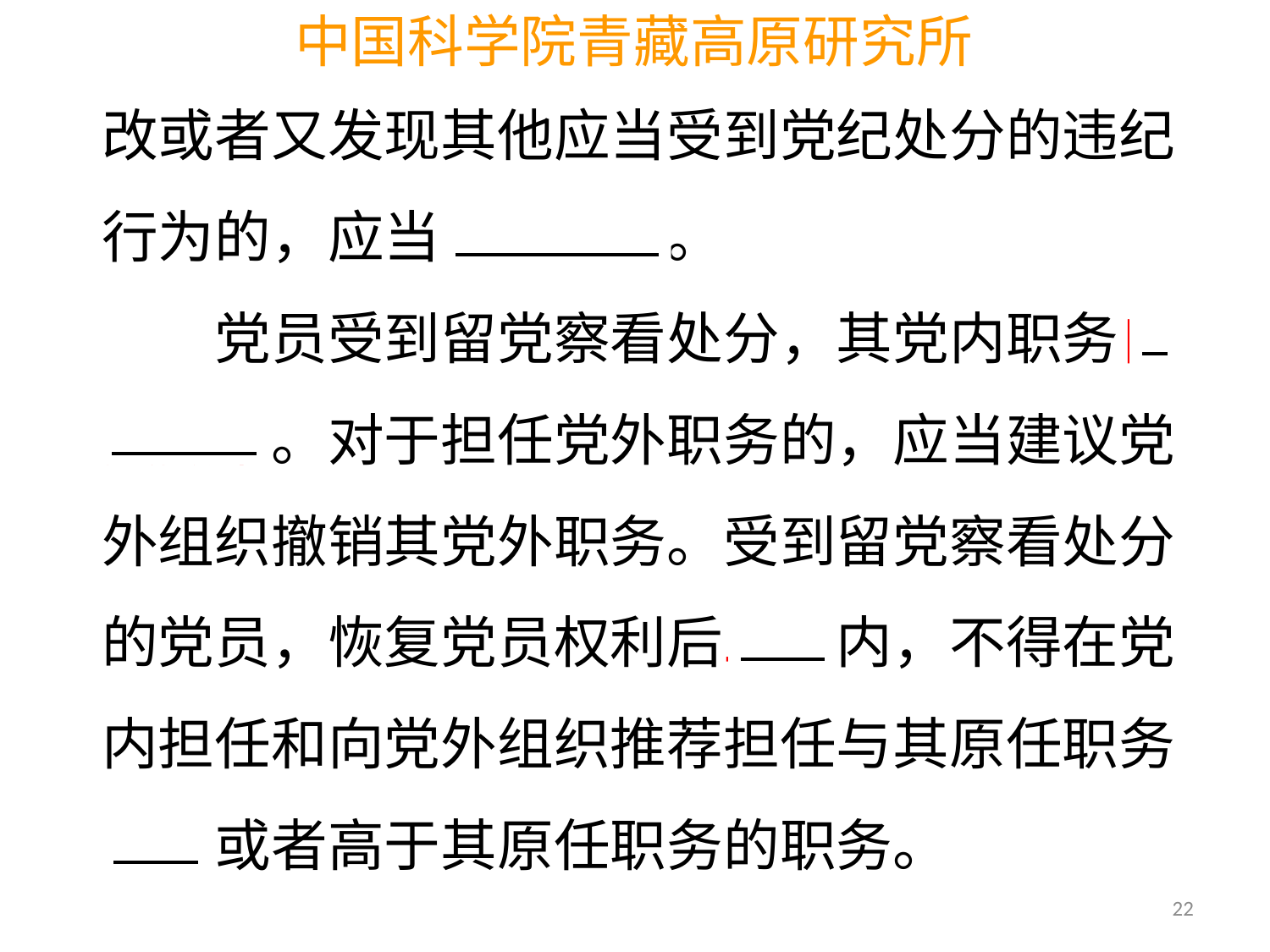

改或者又发现其他应当受到党纪处分的违纪行为的，应当开除党籍。
　　党员受到留党察看处分，其党内职务自然撤销。对于担任党外职务的，应当建议党外组织撤销其党外职务。受到留党察看处分的党员，恢复党员权利后二年内，不得在党内担任和向党外组织推荐担任与其原任职务相当或者高于其原任职务的职务。

22